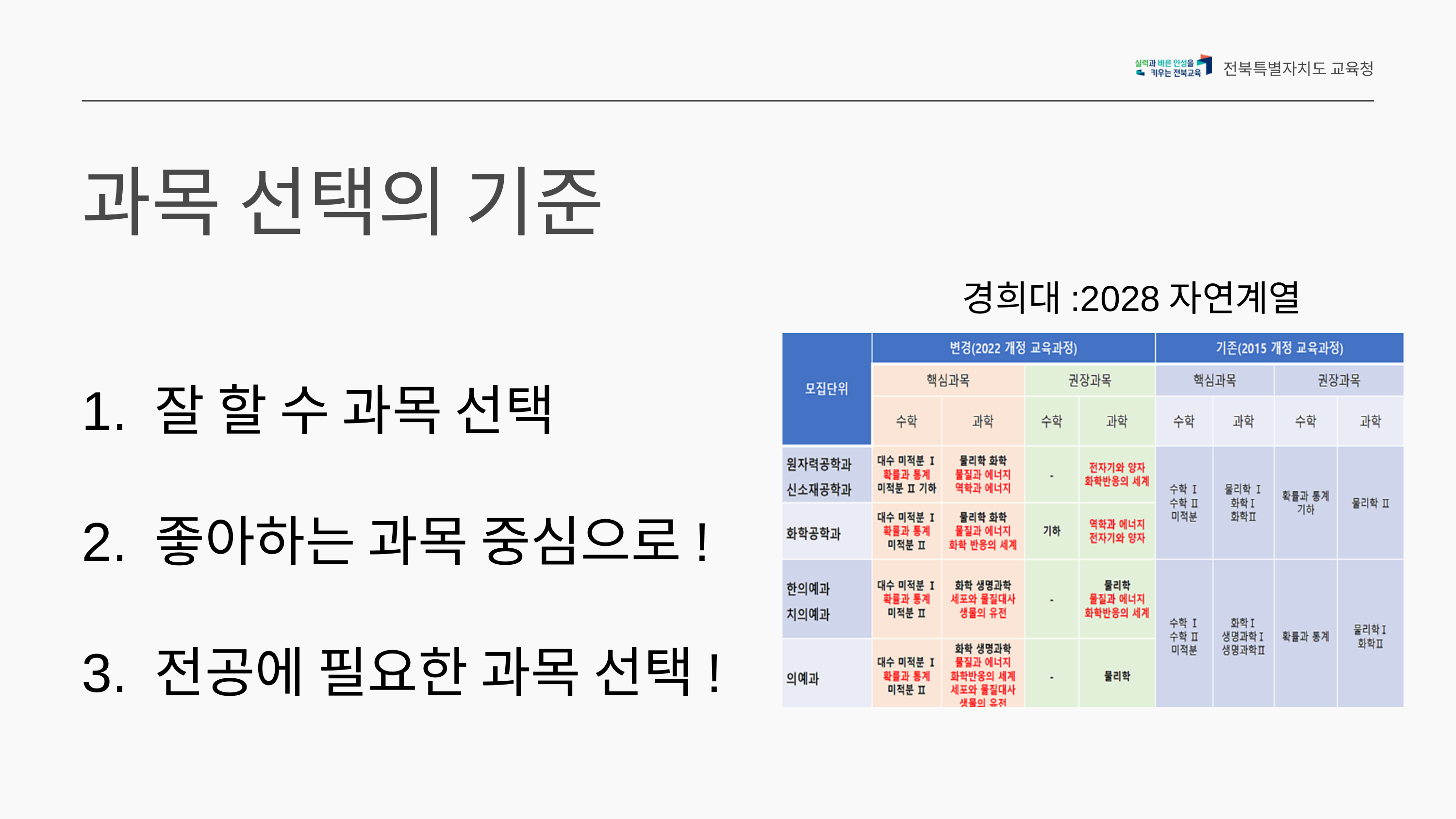

전북특별자치도 교육청

과목 선택의 기준
경희대:2028자연계열
잘 할 수 과목 선택
좋아하는 과목 중심으로!
전공에 필요한 과목 선택!